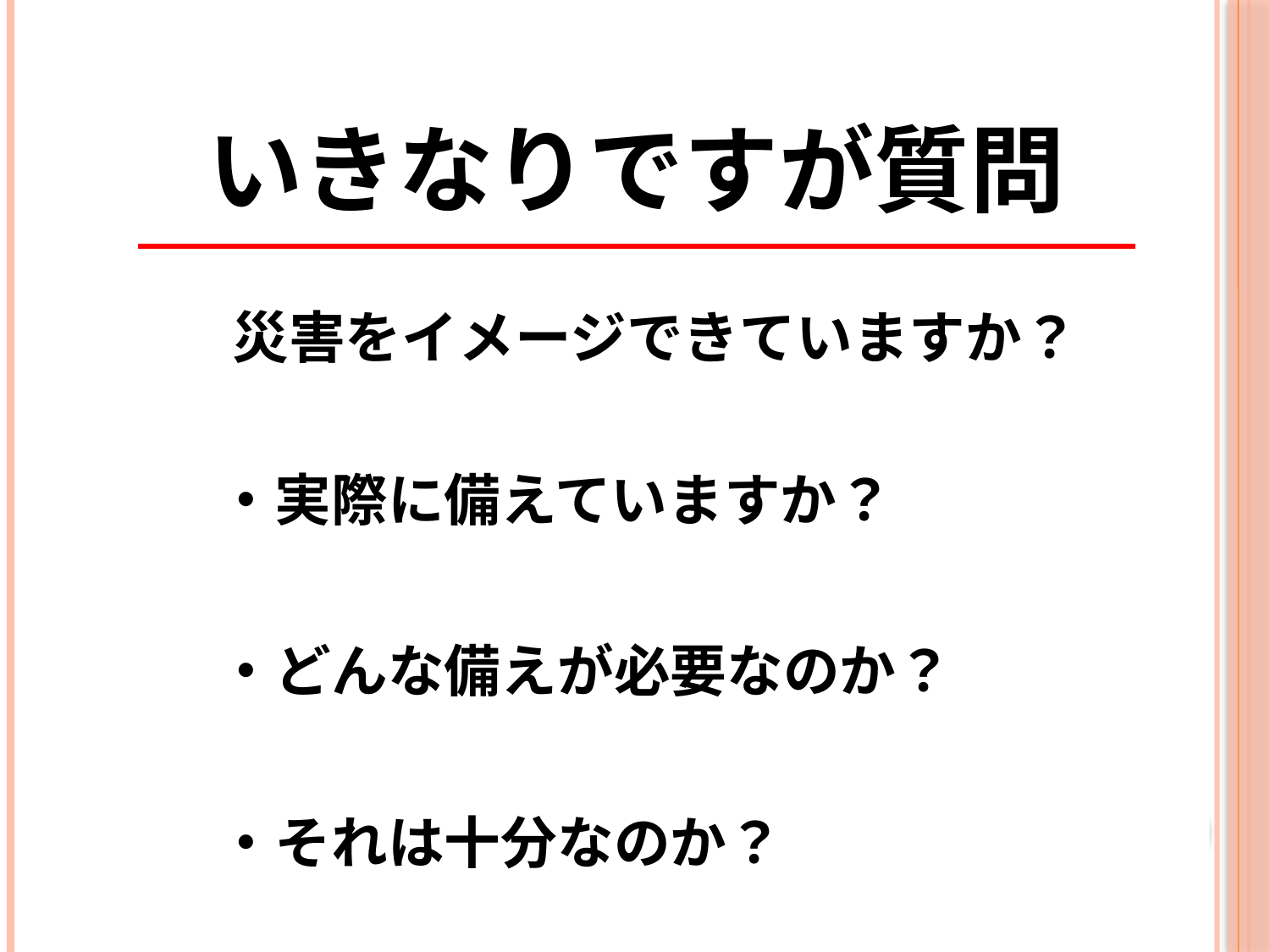

# いきなりですが質問
4
災害をイメージできていますか？

・実際に備えていますか？

・どんな備えが必要なのか？

・それは十分なのか？